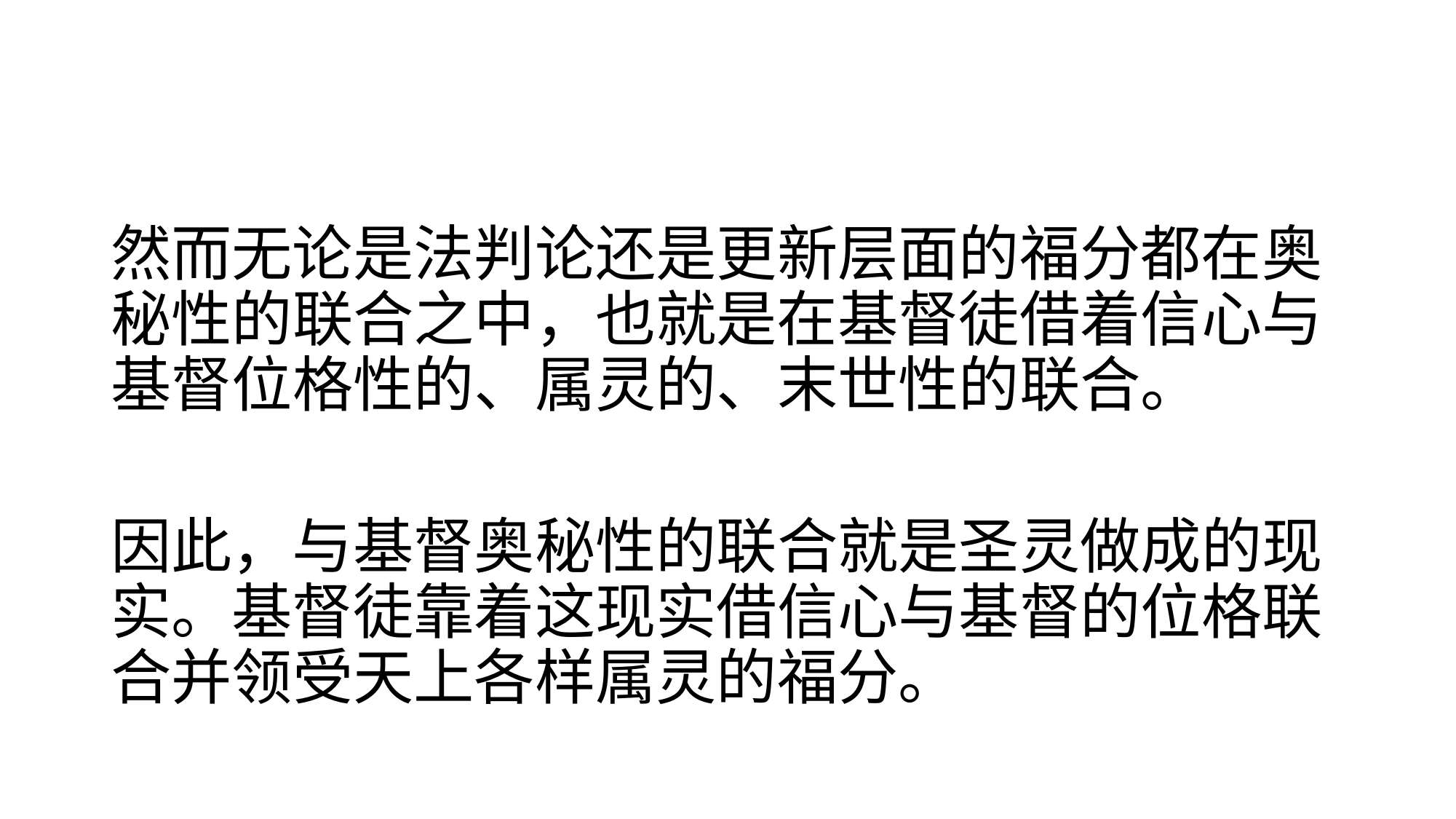

#
然而无论是法判论还是更新层面的福分都在奥秘性的联合之中，也就是在基督徒借着信心与基督位格性的、属灵的、末世性的联合。

因此，与基督奥秘性的联合就是圣灵做成的现实。基督徒靠着这现实借信心与基督的位格联合并领受天上各样属灵的福分。